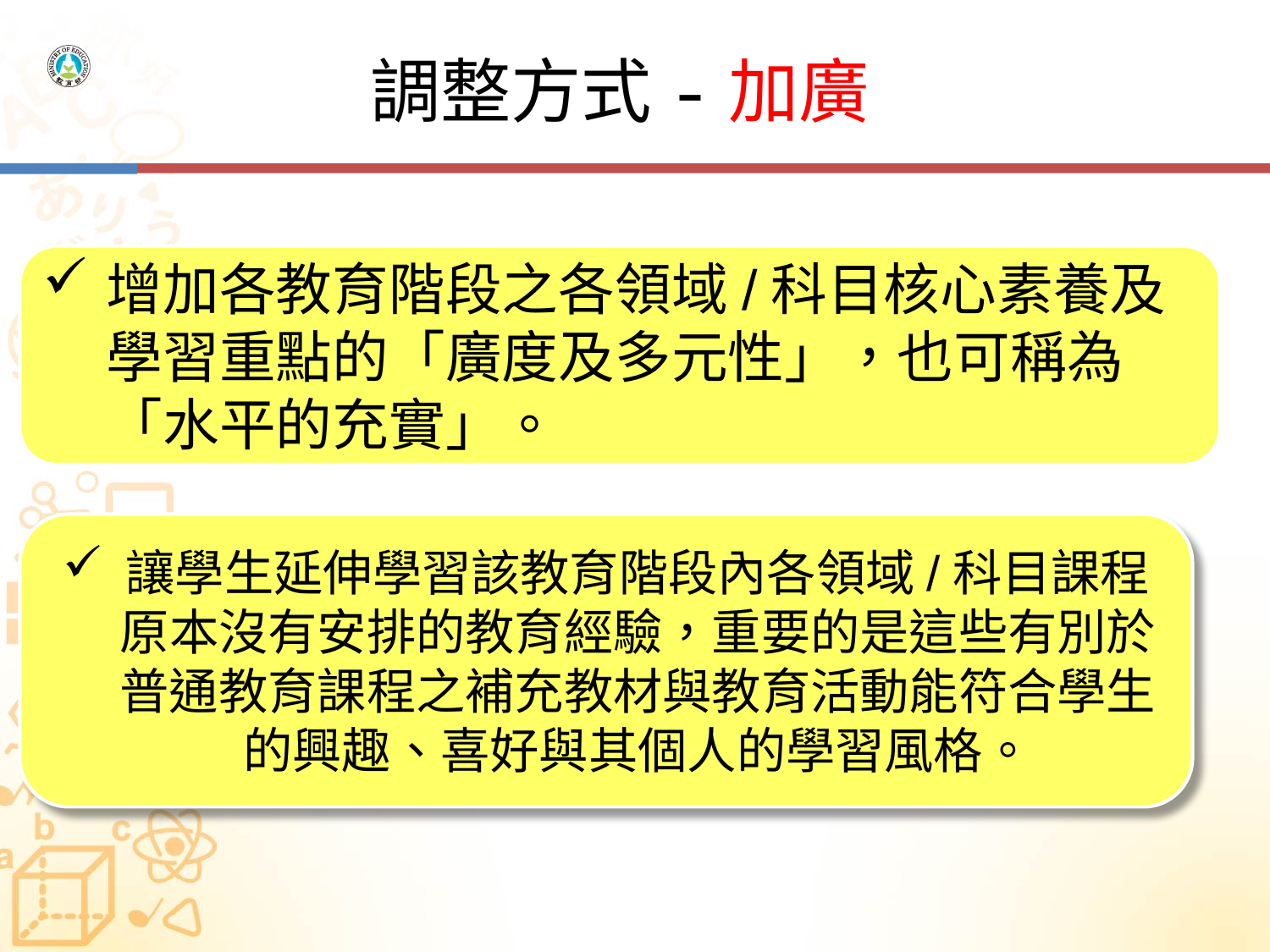

調整方式-加廣

增加各教育階段之各領域/科目核心素養及學習重點的「廣度及多元性」，也可稱為「水平的充實」。
讓學生延伸學習該教育階段內各領域/科目課程原本沒有安排的教育經驗，重要的是這些有別於普通教育課程之補充教材與教育活動能符合學生的興趣、喜好與其個人的學習風格。